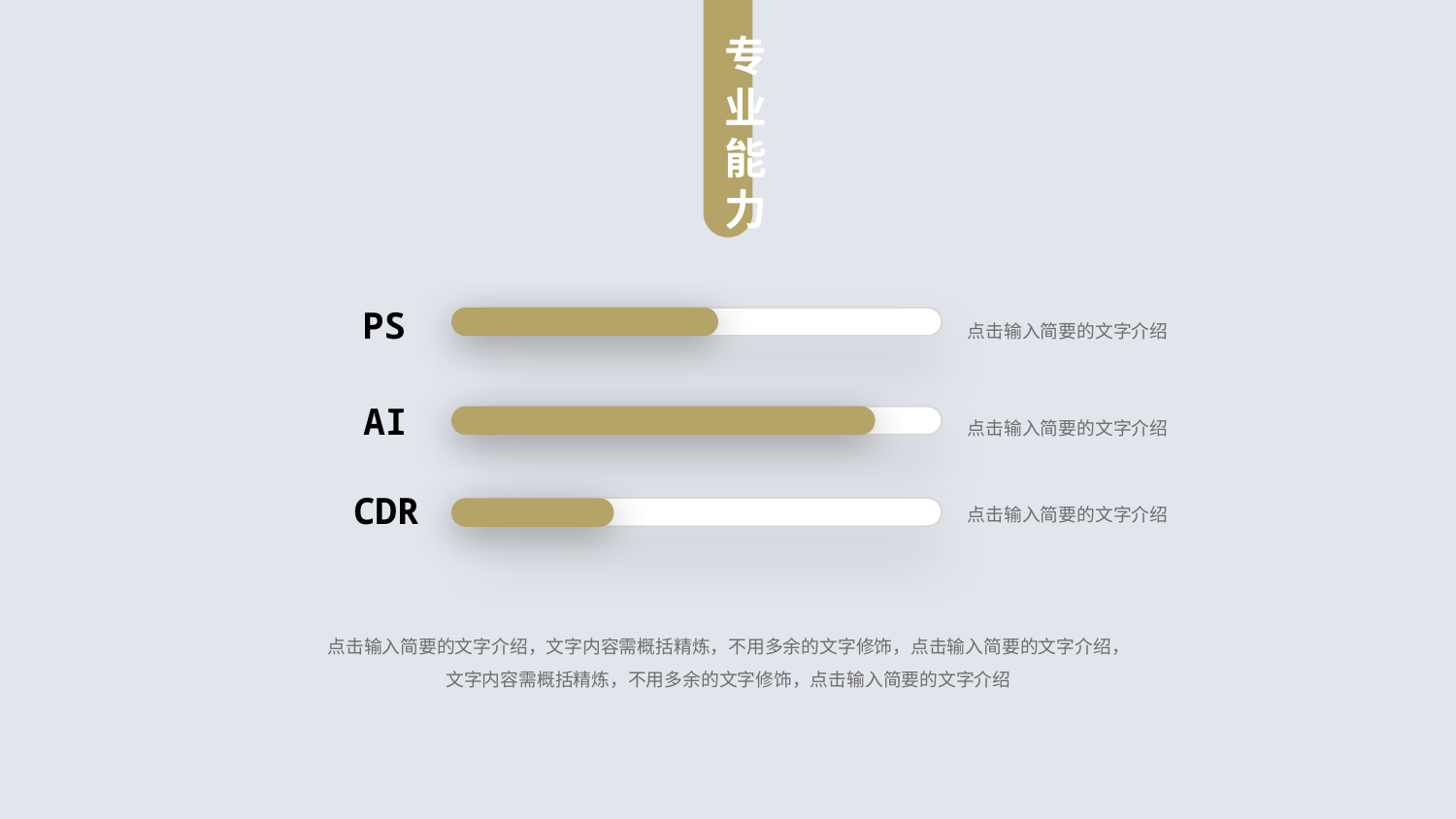

专
业能力

PS
点击输入简要的文字介绍

AI
点击输入简要的文字介绍

CDR
点击输入简要的文字介绍

点击输入简要的文字介绍，文字内容需概括精炼，不用多余的文字修饰，点击输入简要的文字介绍，文字内容需概括精炼，不用多余的文字修饰，点击输入简要的文字介绍